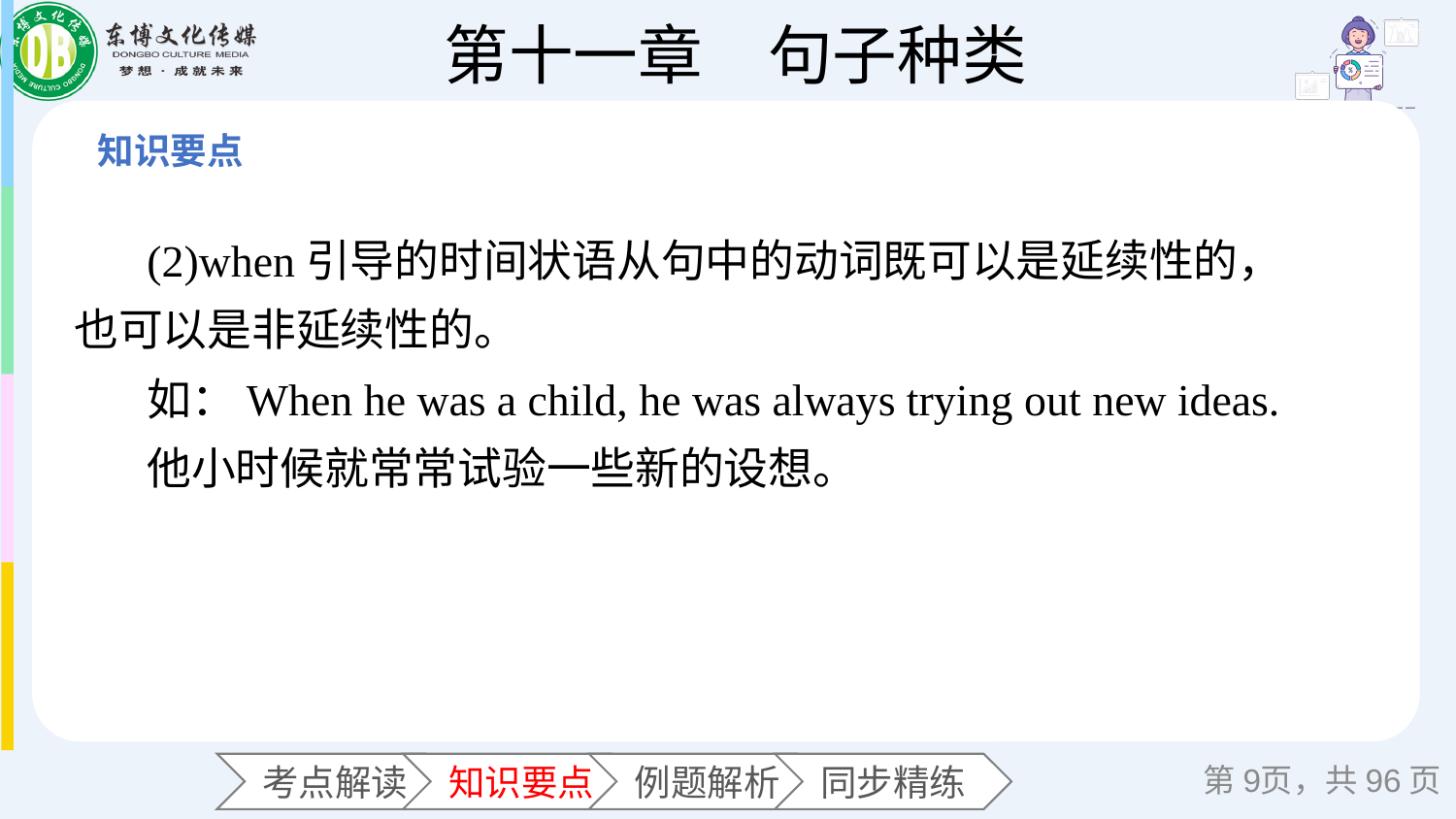

(2)when引导的时间状语从句中的动词既可以是延续性的，也可以是非延续性的。
如：When he was a child, he was always trying out new ideas.
他小时候就常常试验一些新的设想。
第9页，共96页